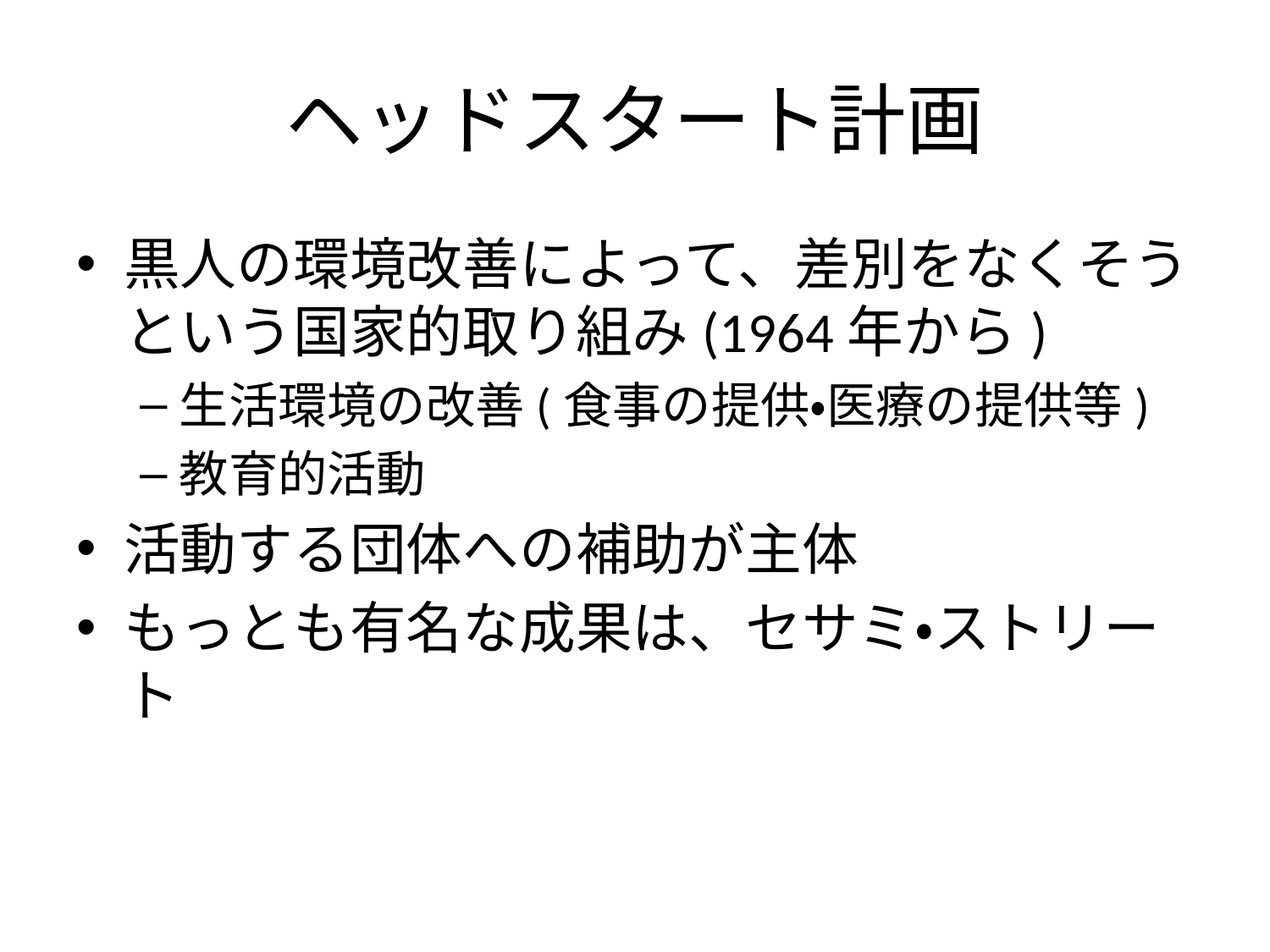

# ヘッドスタート計画
黒人の環境改善によって、差別をなくそうという国家的取り組み(1964年から)
生活環境の改善(食事の提供・医療の提供等)
教育的活動
活動する団体への補助が主体
もっとも有名な成果は、セサミ・ストリート